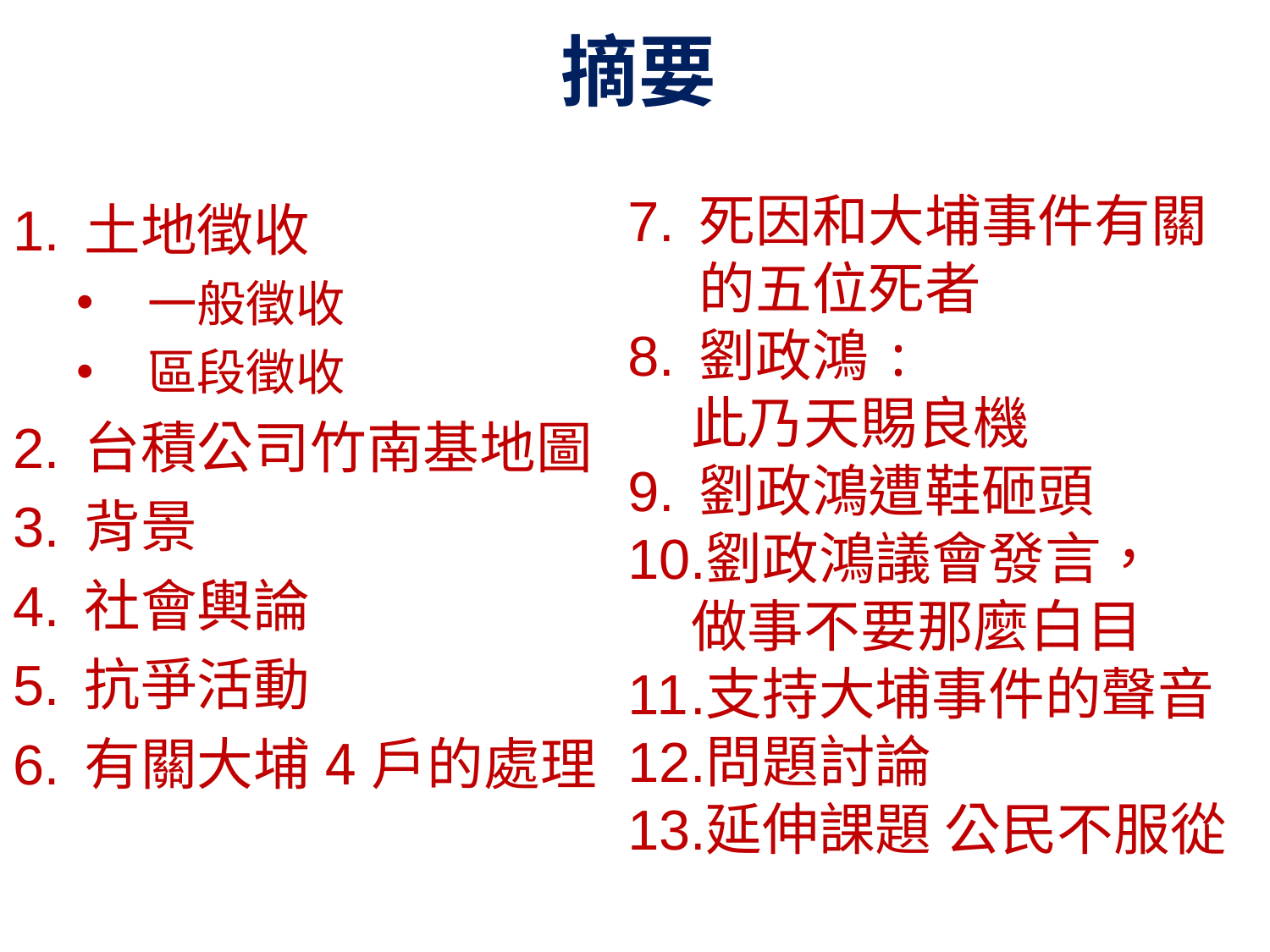

# 摘要
死因和大埔事件有關的五位死者
劉政鴻:
此乃天賜良機
劉政鴻遭鞋砸頭
劉政鴻議會發言，
做事不要那麼白目
支持大埔事件的聲音
問題討論
延伸課題 公民不服從

土地徵收
一般徵收
區段徵收
台積公司竹南基地圖
背景
社會輿論
抗爭活動
有關大埔4戶的處理